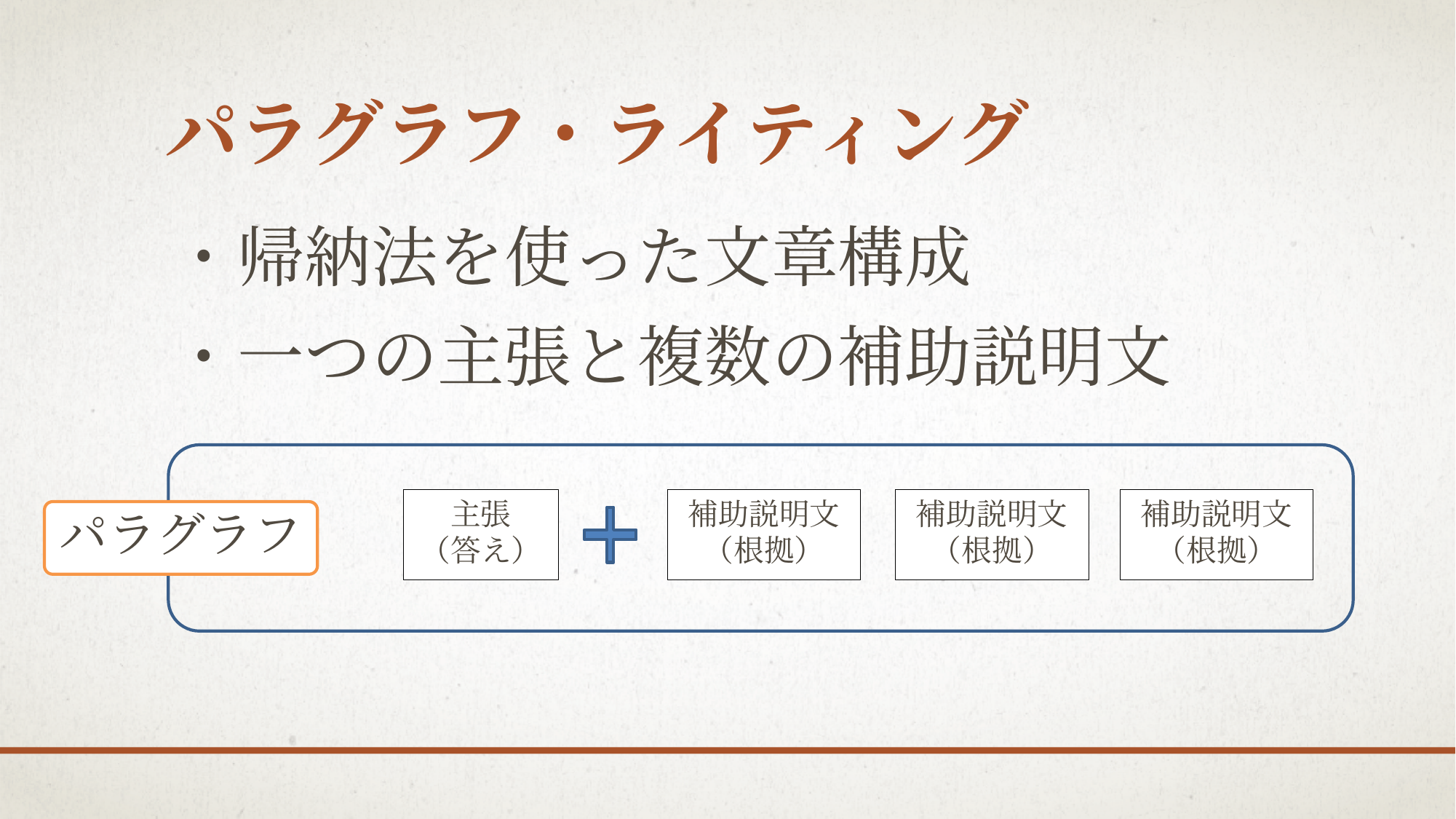

# パラグラフ・ライティング
・帰納法を使った文章構成
・一つの主張と複数の補助説明文

主張
（答え）
補助説明文
（根拠）
補助説明文
（根拠）
補助説明文
（根拠）
パラグラフ